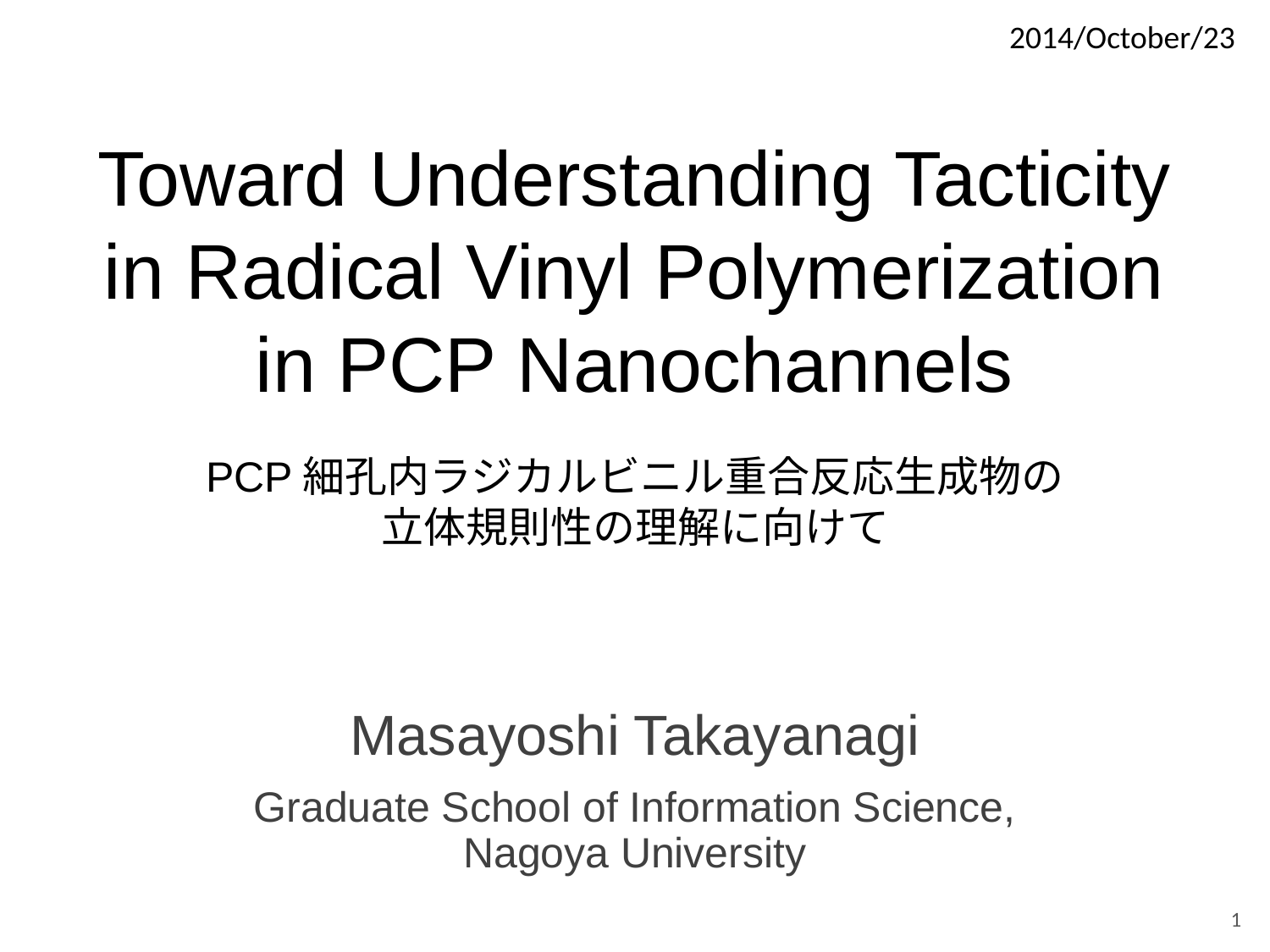

2014/October/23
Toward Understanding Tacticity in Radical Vinyl Polymerization in PCP Nanochannels
PCP細孔内ラジカルビニル重合反応生成物の
立体規則性の理解に向けて
Masayoshi Takayanagi
Graduate School of Information Science,
Nagoya University
1